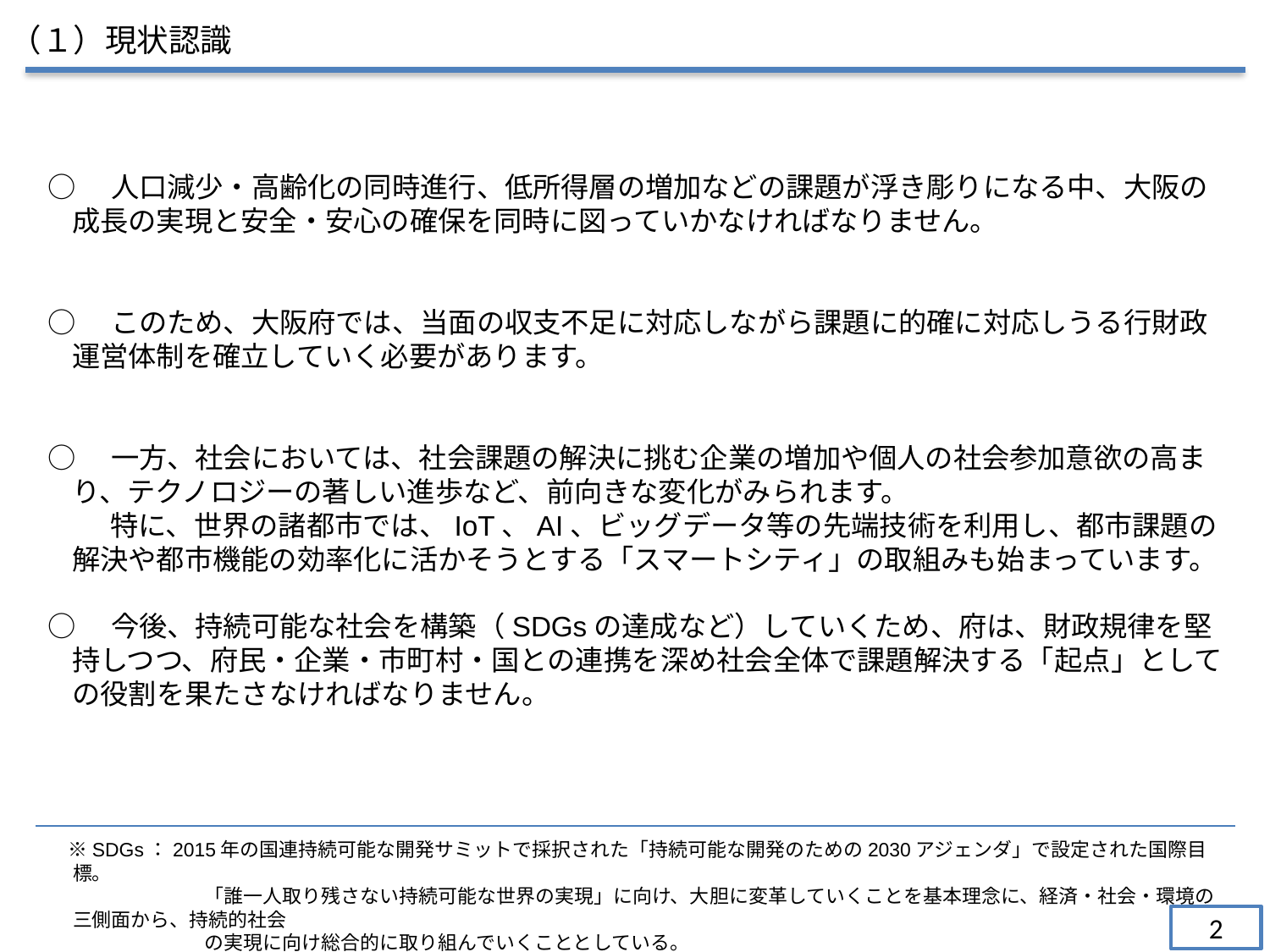

（１）現状認識
○　人口減少・高齢化の同時進行、低所得層の増加などの課題が浮き彫りになる中、大阪の成長の実現と安全・安心の確保を同時に図っていかなければなりません。

○　このため、大阪府では、当面の収支不足に対応しながら課題に的確に対応しうる行財政運営体制を確立していく必要があります。

○　一方、社会においては、社会課題の解決に挑む企業の増加や個人の社会参加意欲の高まり、テクノロジーの著しい進歩など、前向きな変化がみられます。
　　 特に、世界の諸都市では、IoT、AI、ビッグデータ等の先端技術を利用し、都市課題の解決や都市機能の効率化に活かそうとする「スマートシティ」の取組みも始まっています。

○　今後、持続可能な社会を構築（SDGsの達成など）していくため、府は、財政規律を堅持しつつ、府民・企業・市町村・国との連携を深め社会全体で課題解決する「起点」としての役割を果たさなければなりません。

　※SDGs：2015年の国連持続可能な開発サミットで採択された「持続可能な開発のための2030アジェンダ」で設定された国際目標。
　　　　　　　　「誰一人取り残さない持続可能な世界の実現」に向け、大胆に変革していくことを基本理念に、経済・社会・環境の三側面から、持続的社会
　　　　　　　　の実現に向け総合的に取り組んでいくこととしている。
　　　　　　　　大阪府は、2025年大阪・関西万博の開催都市として、先頭に立ってSDGsの達成に貢献する「SDGs先進都市」をめざしている。
2